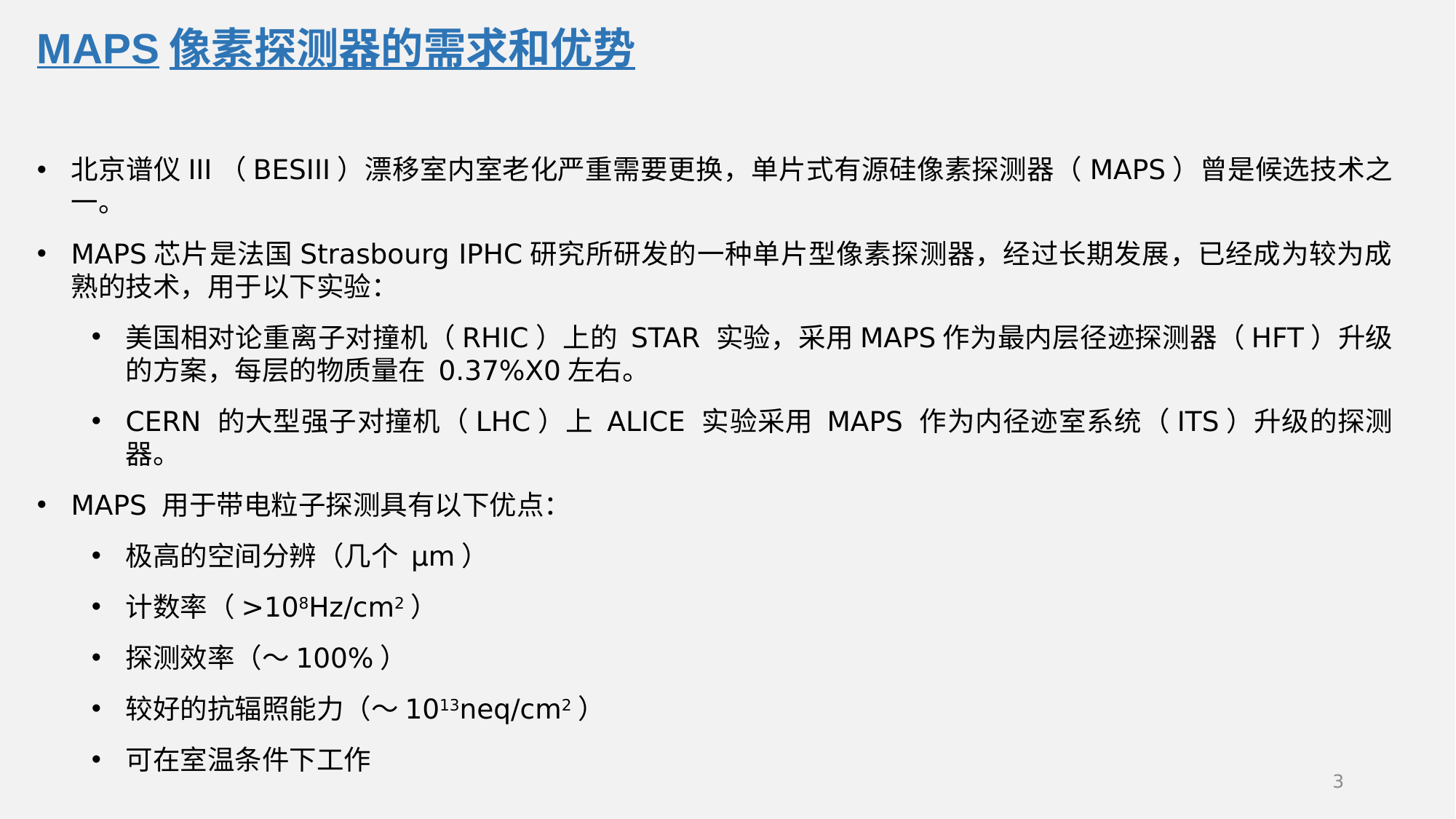

MAPS像素探测器的需求和优势

北京谱仪III（BESIII）漂移室内室老化严重需要更换，单片式有源硅像素探测器（MAPS）曾是候选技术之一。
MAPS芯片是法国Strasbourg IPHC研究所研发的一种单片型像素探测器，经过长期发展，已经成为较为成熟的技术，用于以下实验：
美国相对论重离子对撞机（RHIC）上的 STAR 实验，采用MAPS作为最内层径迹探测器（HFT）升级的方案，每层的物质量在 0.37%X0左右。
CERN 的大型强子对撞机（LHC）上 ALICE 实验采用 MAPS 作为内径迹室系统（ITS）升级的探测器。
MAPS 用于带电粒子探测具有以下优点：
极高的空间分辨（几个 μm）
计数率（>108Hz/cm2）
探测效率（～100%）
较好的抗辐照能力（～1013neq/cm2）
可在室温条件下工作
3